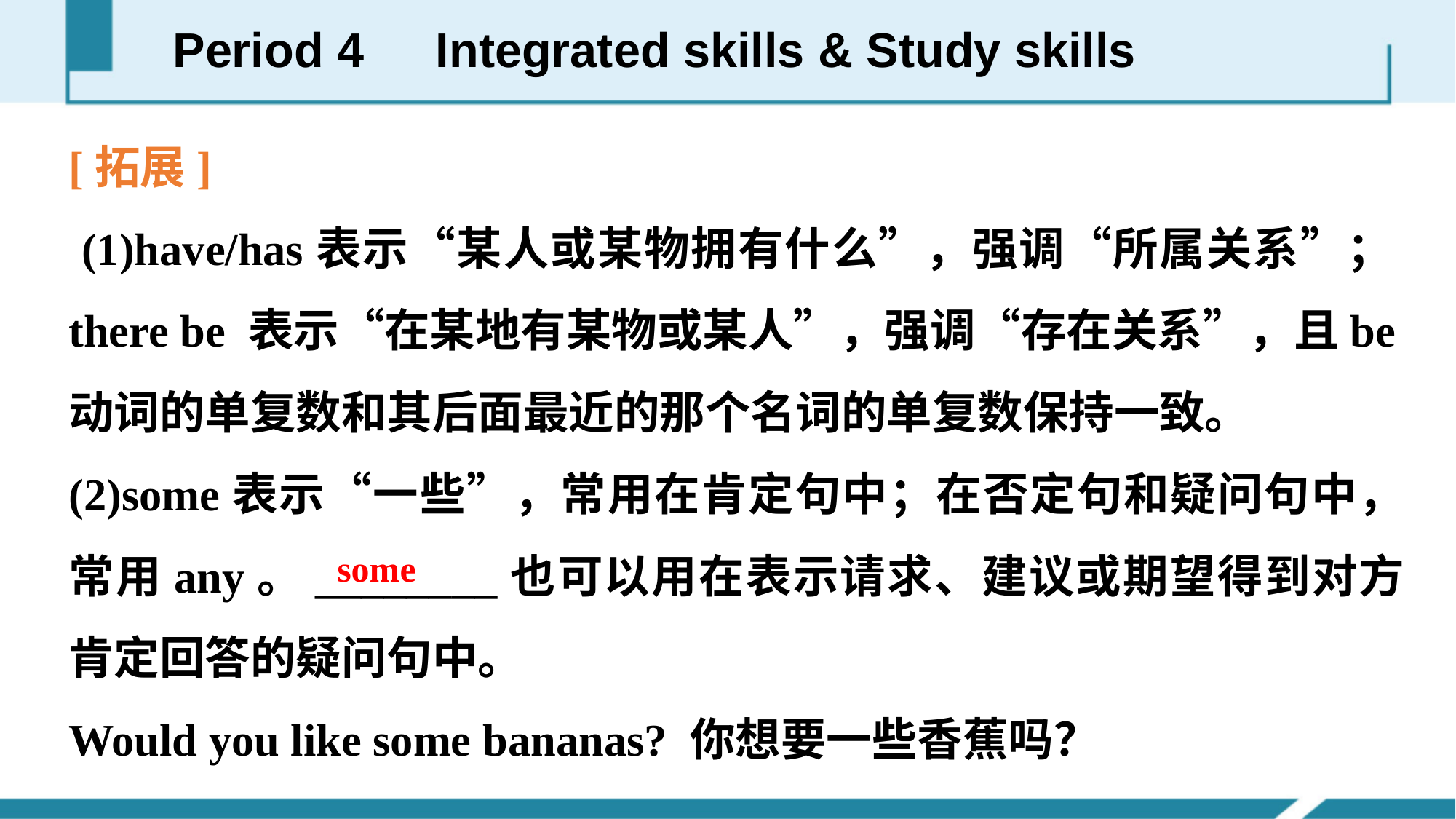

Period 4　Integrated skills & Study skills
[拓展]
 (1)have/has表示“某人或某物拥有什么”，强调“所属关系”；there be 表示“在某地有某物或某人”，强调“存在关系”，且be动词的单复数和其后面最近的那个名词的单复数保持一致。
(2)some表示“一些”，常用在肯定句中；在否定句和疑问句中，常用any。________也可以用在表示请求、建议或期望得到对方肯定回答的疑问句中。
Would you like some bananas? 你想要一些香蕉吗？
some